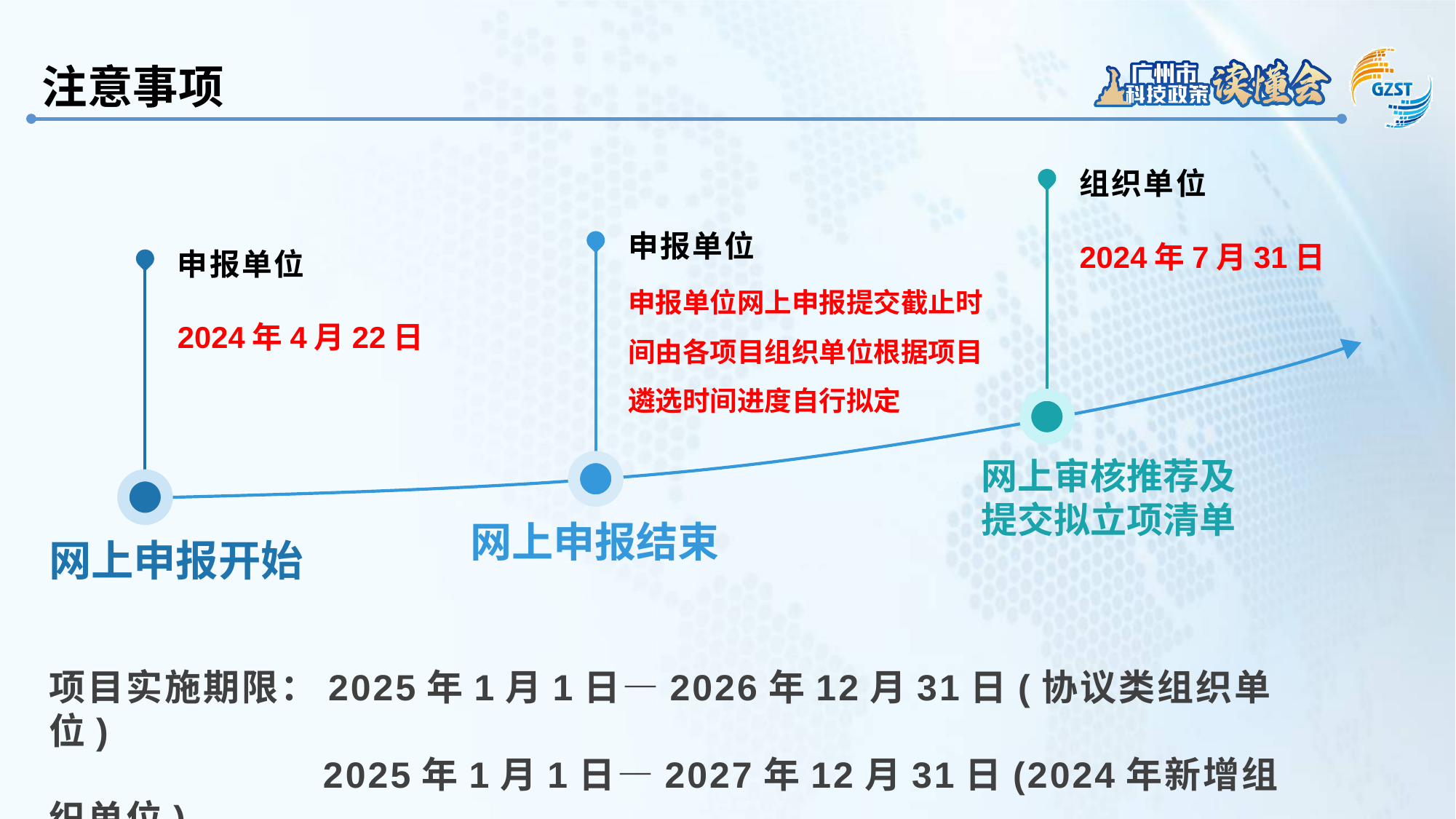

注意事项
组织单位

2024年7月31日
申报单位

申报单位

申报单位网上申报提交截止时间由各项目组织单位根据项目遴选时间进度自行拟定
2024年4月22日

网上审核推荐及
提交拟立项清单

网上申报结束
网上申报开始
项目实施期限：2025年1月1日—2026年12月31日(协议类组织单位)
                      2025年1月1日—2027年12月31日(2024年新增组织单位)